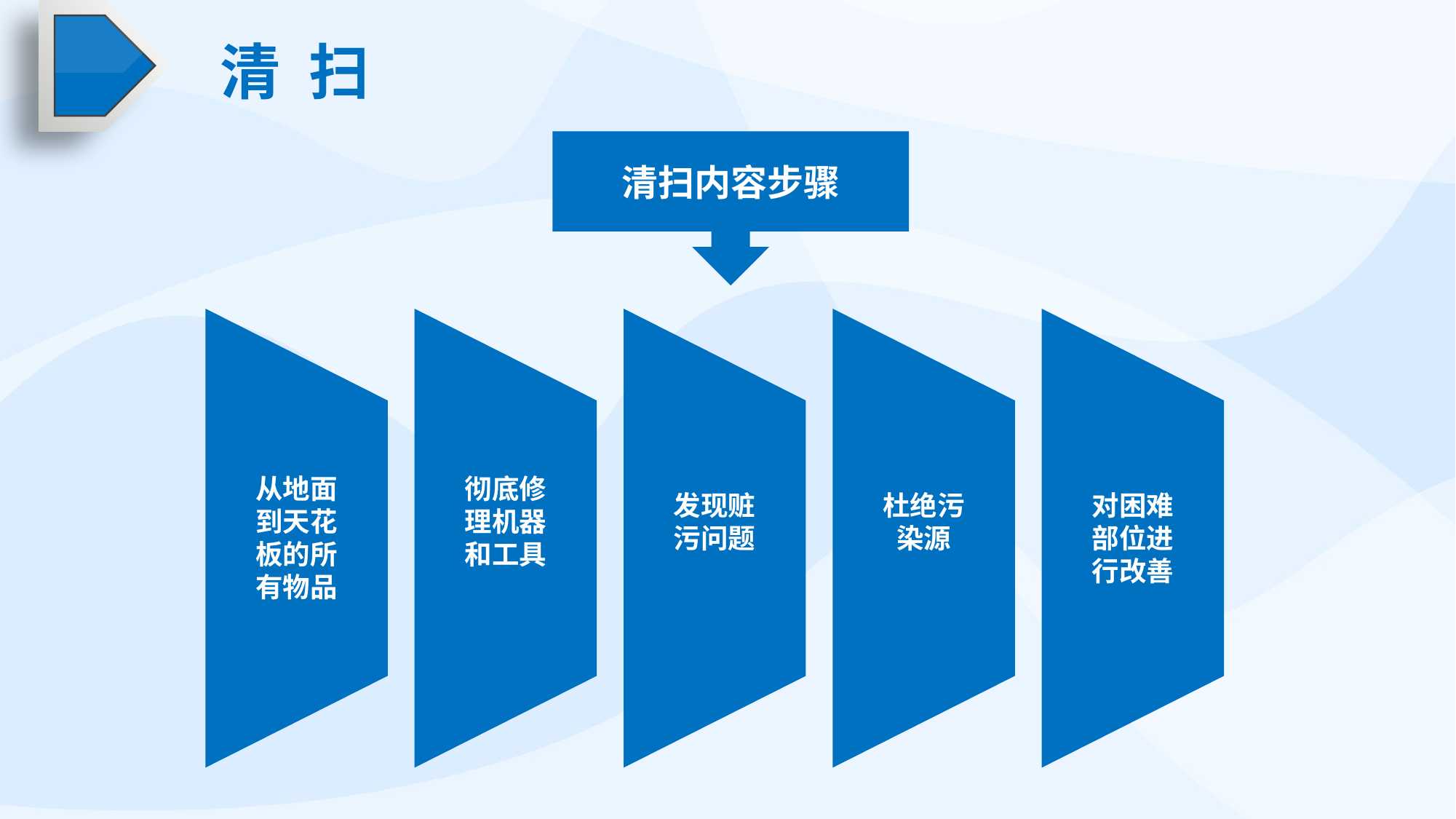

清  扫

清扫内容步骤

从地面到天花板的所有物品
彻底修理机器和工具
杜绝污染源
发现赃污问题
对困难部位进行改善